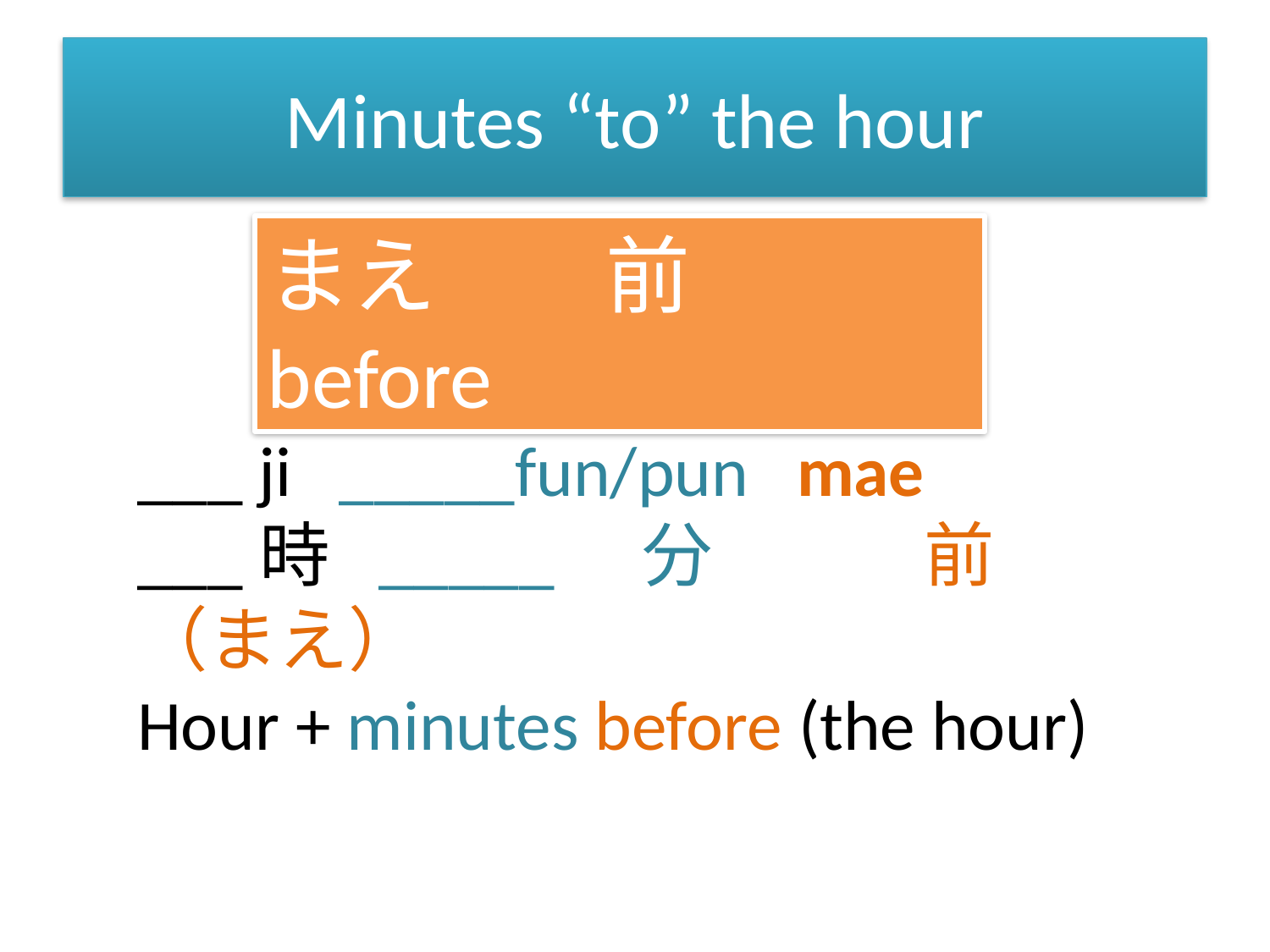

# Minutes “to” the hour
まえ　　前　　before
___ ji   _____fun/pun   mae
___時  _____　分　　　前　（まえ）
Hour + minutes before (the hour)